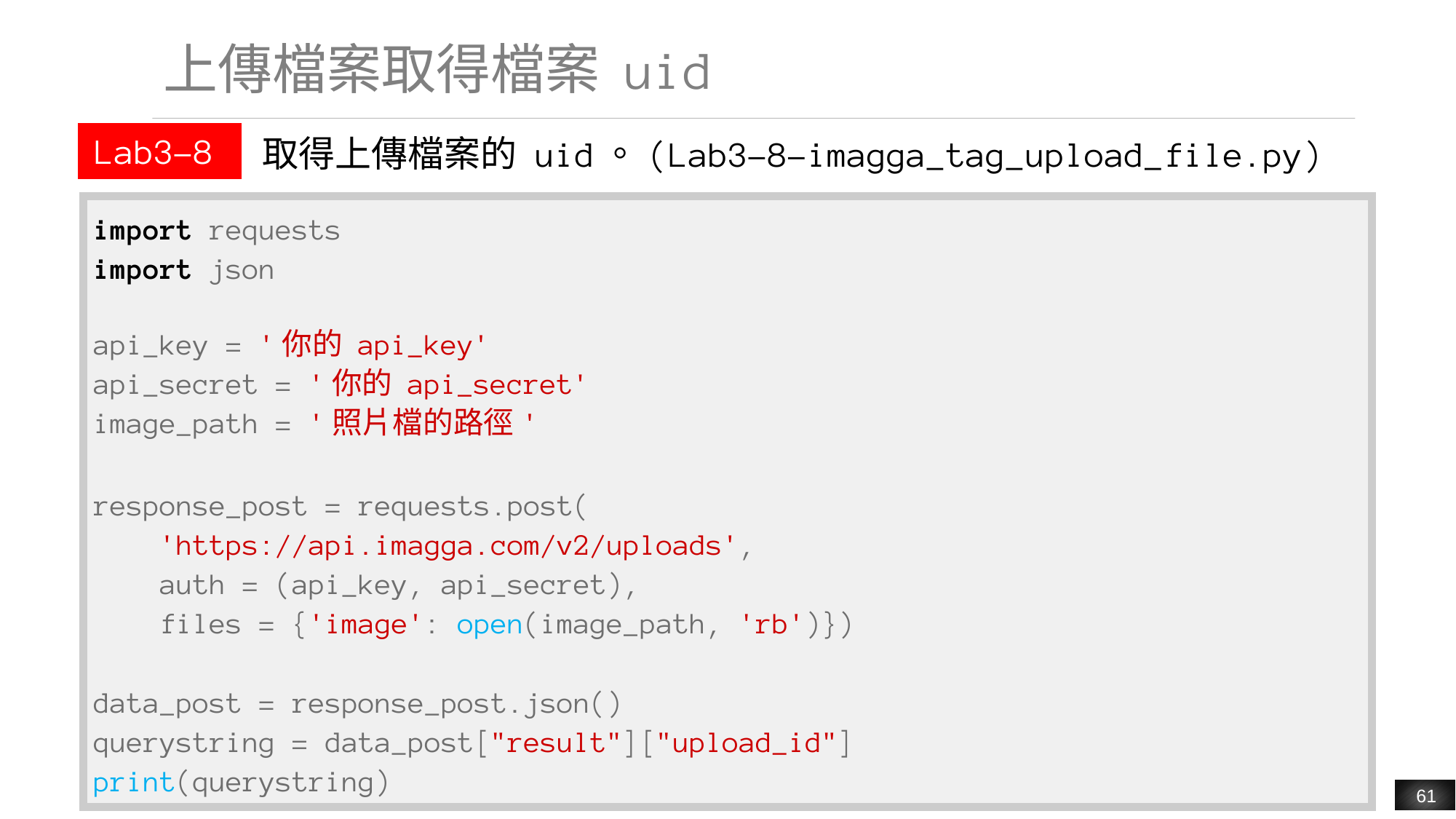

# 上傳檔案取得檔案 uid
| Lab3-8 | 取得上傳檔案的 uid。(Lab3-8-imagga\_tag\_upload\_file.py) |
| --- | --- |
| import requests import json api\_key = '你的 api\_key' api\_secret = '你的 api\_secret' image\_path = '照片檔的路徑' response\_post = requests.post( 'https://api.imagga.com/v2/uploads', auth = (api\_key, api\_secret), files = {'image': open(image\_path, 'rb')}) data\_post = response\_post.json() querystring = data\_post["result"]["upload\_id"] print(querystring) |
| --- |